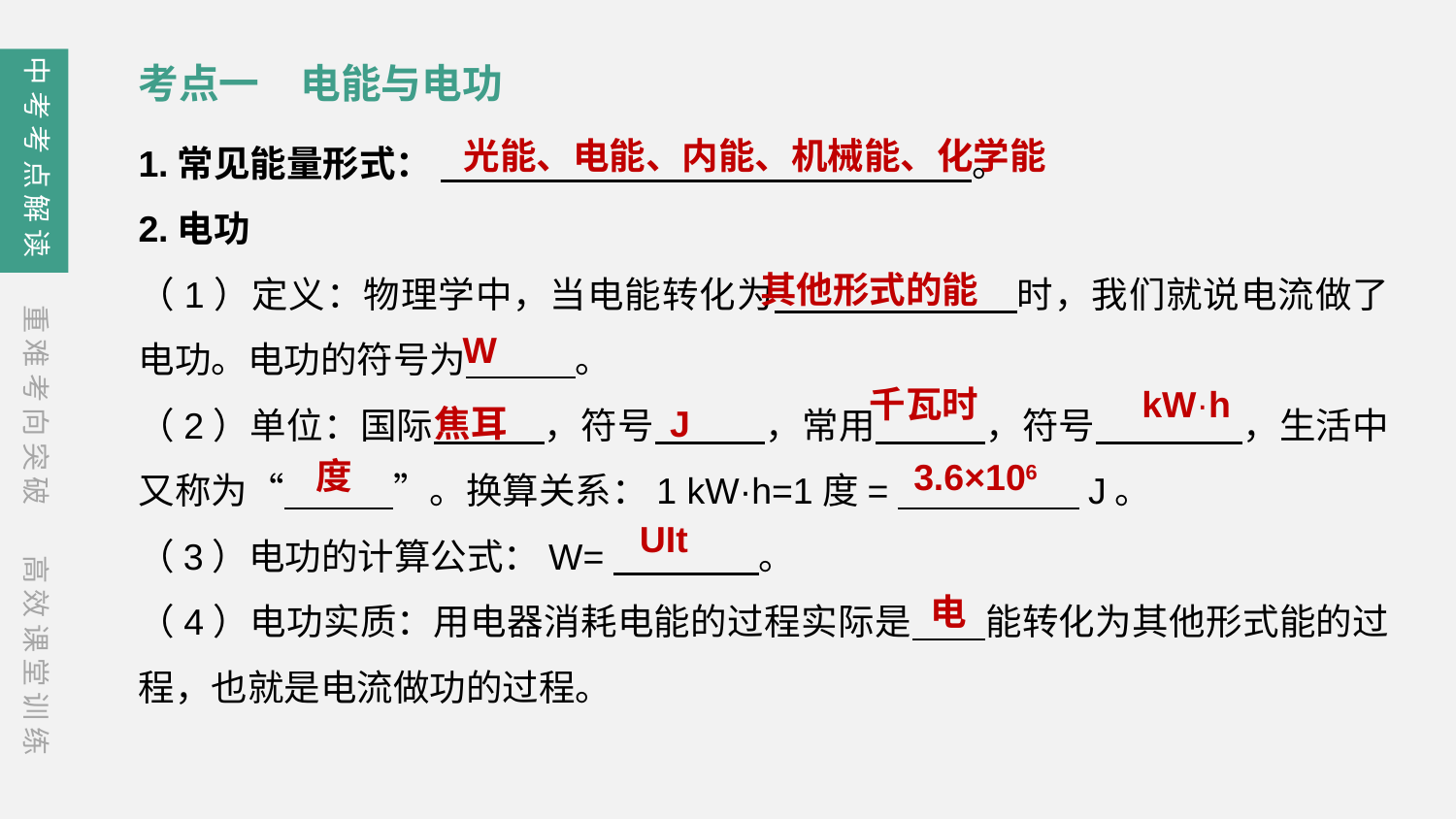

中考考点解读

考点一　电能与电功
光能、电能、内能、机械能、化学能
1.常见能量形式： 　                                                            。
2.电功
（1）定义：物理学中，当电能转化为　　　　　　  时，我们就说电流做了电功。电功的符号为　　　。
（2）单位：国际　　　，符号　　　，常用　　　，符号　　　　，生活中又称为“　　　”。换算关系：1 kW·h=1度=　　　　　J。
（3）电功的计算公式：W=　　　　。
（4）电功实质：用电器消耗电能的过程实际是　　能转化为其他形式能的过程，也就是电流做功的过程。
其他形式的能
重难考向突破
W
J
焦耳
千瓦时
　kW·h
度
3.6×106
UIt
高效课堂训练
电